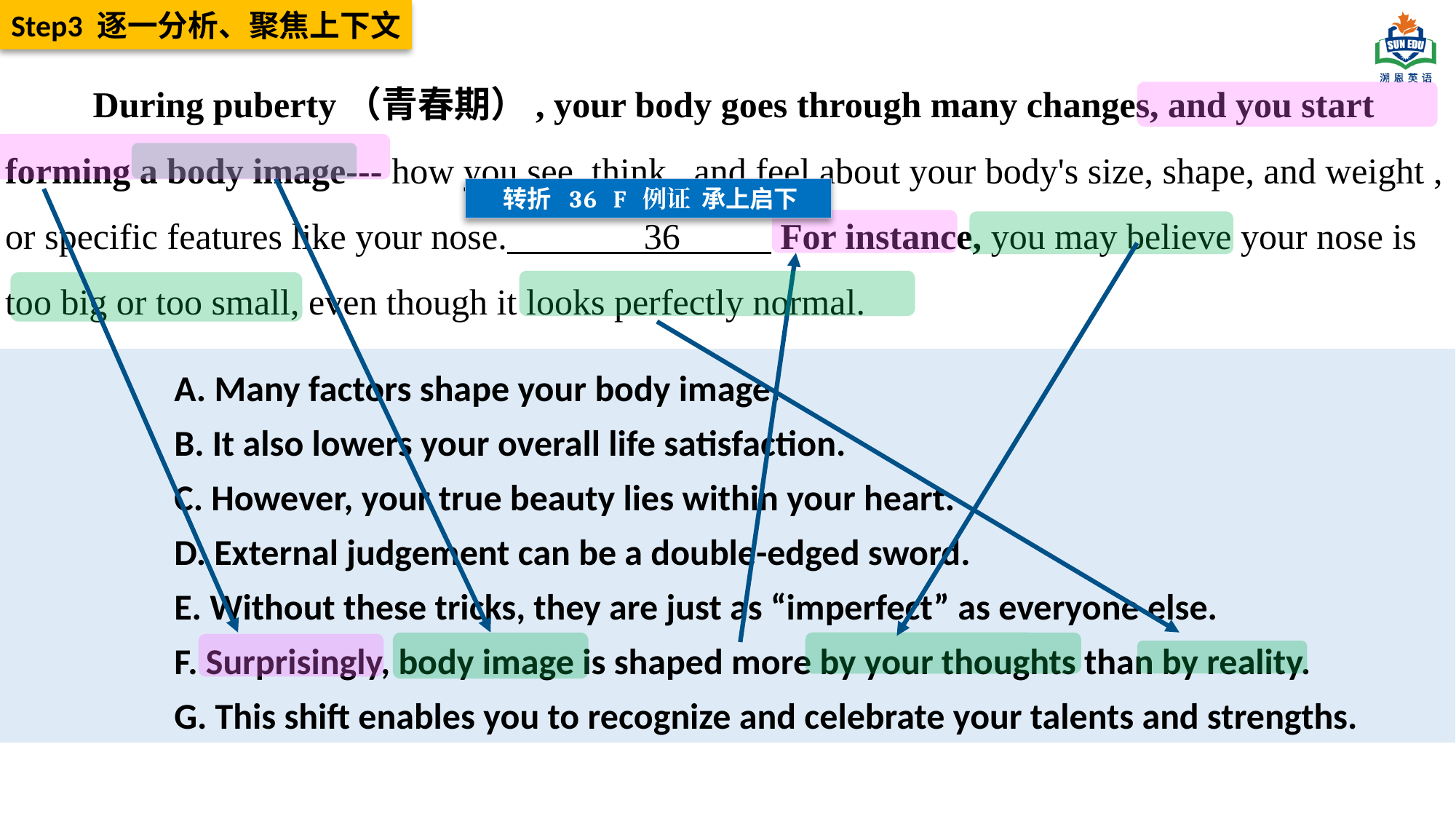

Step3 逐一分析、聚焦上下文
         During puberty（青春期）, your body goes through many changes, and you start forming a body image--- how you see, think , and feel about your body's size, shape, and weight , or specific features like your nose.               36           For instance, you may believe your nose is too big or too small, even though it looks perfectly normal.

    转折  36   F  例证  承上启下

                    A. Many factors shape your body image.
                    B. It also lowers your overall life satisfaction.
                    C. However, your true beauty lies within your heart.
                    D. External judgement can be a double-edged sword.
                    E. Without these tricks, they are just as “imperfect” as everyone else.
                    F. Surprisingly, body image is shaped more by your thoughts than by reality.
                    G. This shift enables you to recognize and celebrate your talents and strengths.